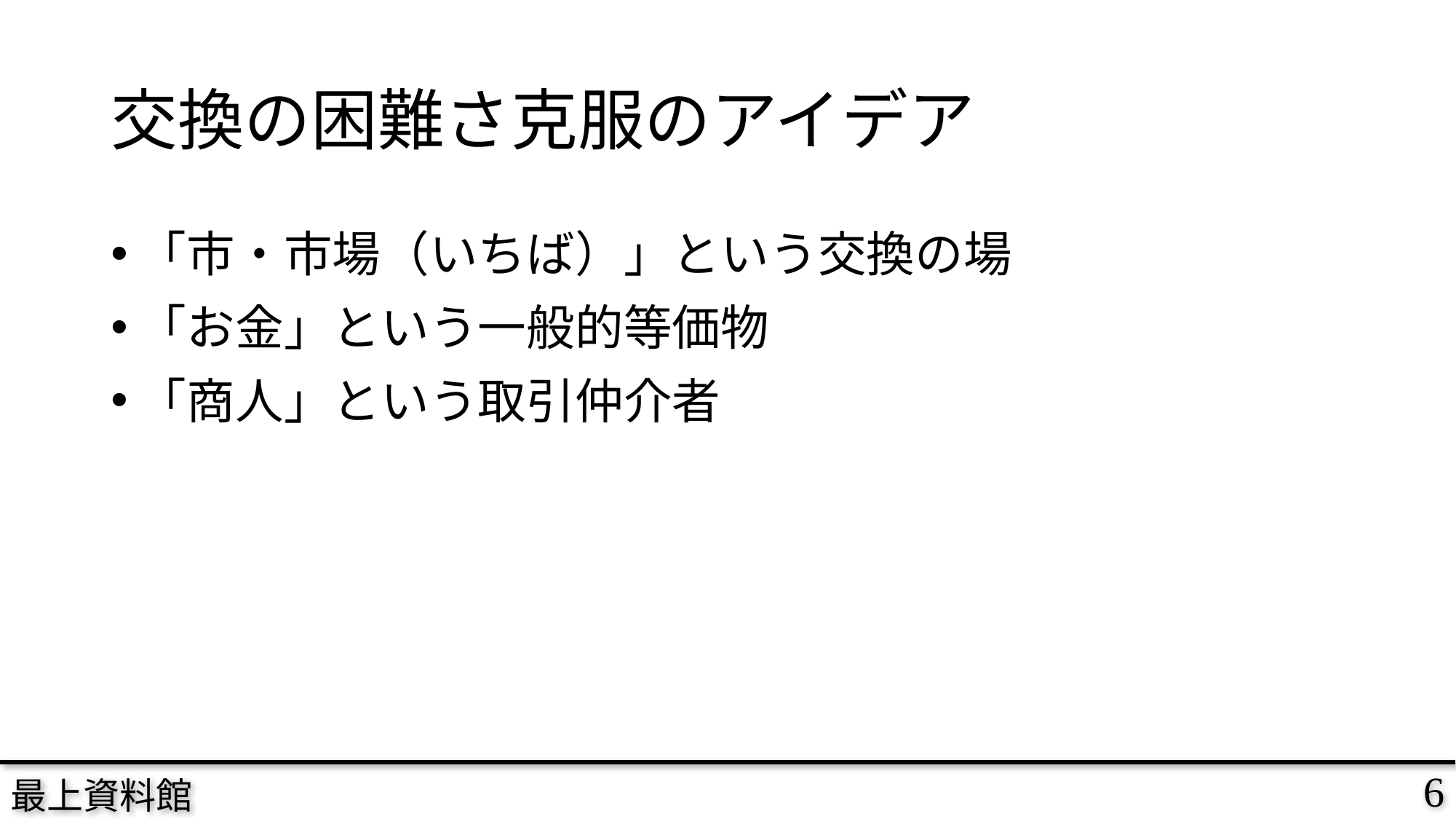

# 交換の困難さ克服のアイデア
「市・市場（いちば）」という交換の場
「お金」という一般的等価物
「商人」という取引仲介者